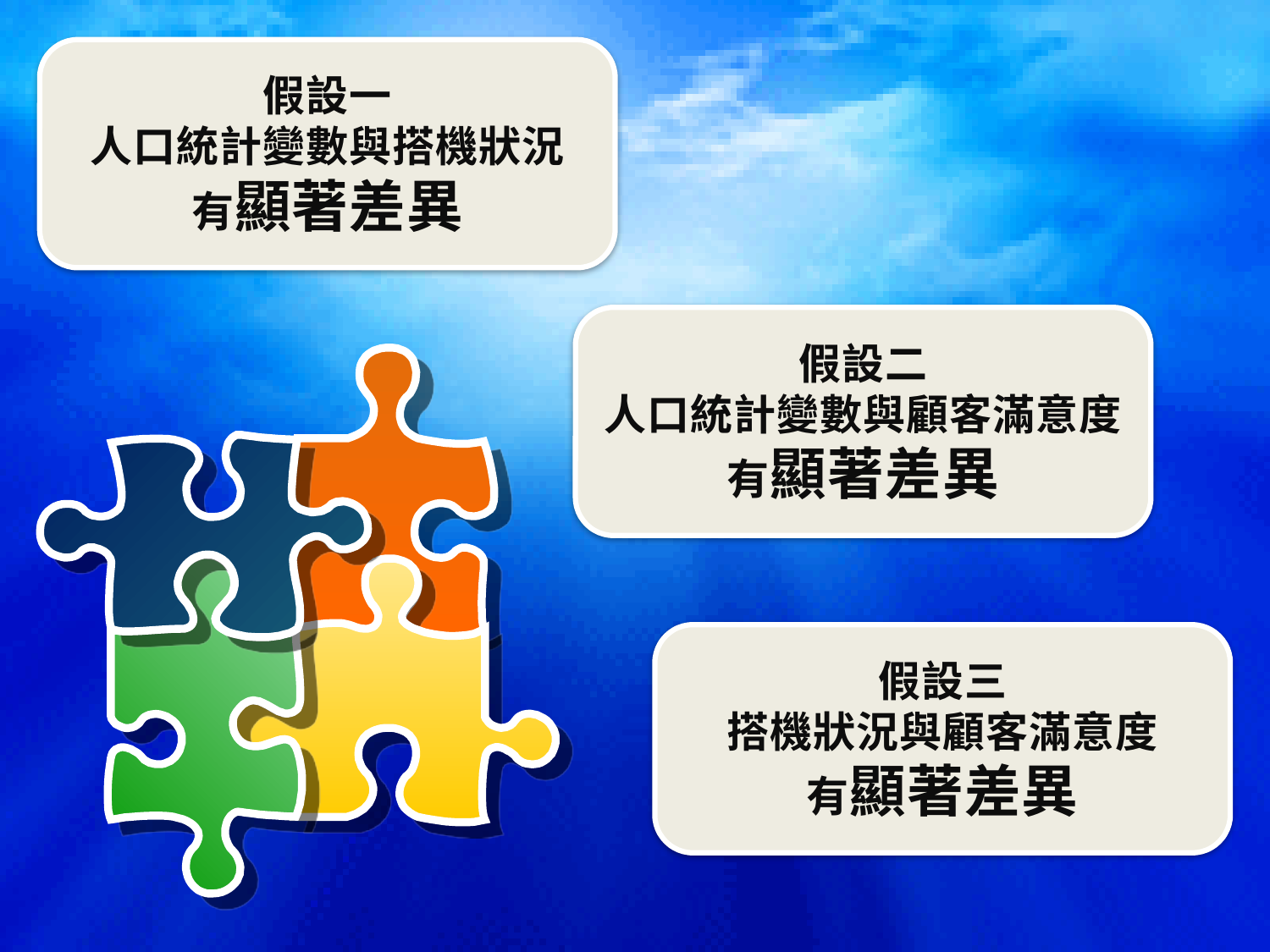

假設一
人口統計變數與搭機狀況
有顯著差異
假設二
人口統計變數與顧客滿意度
有顯著差異

假設三
搭機狀況與顧客滿意度
有顯著差異